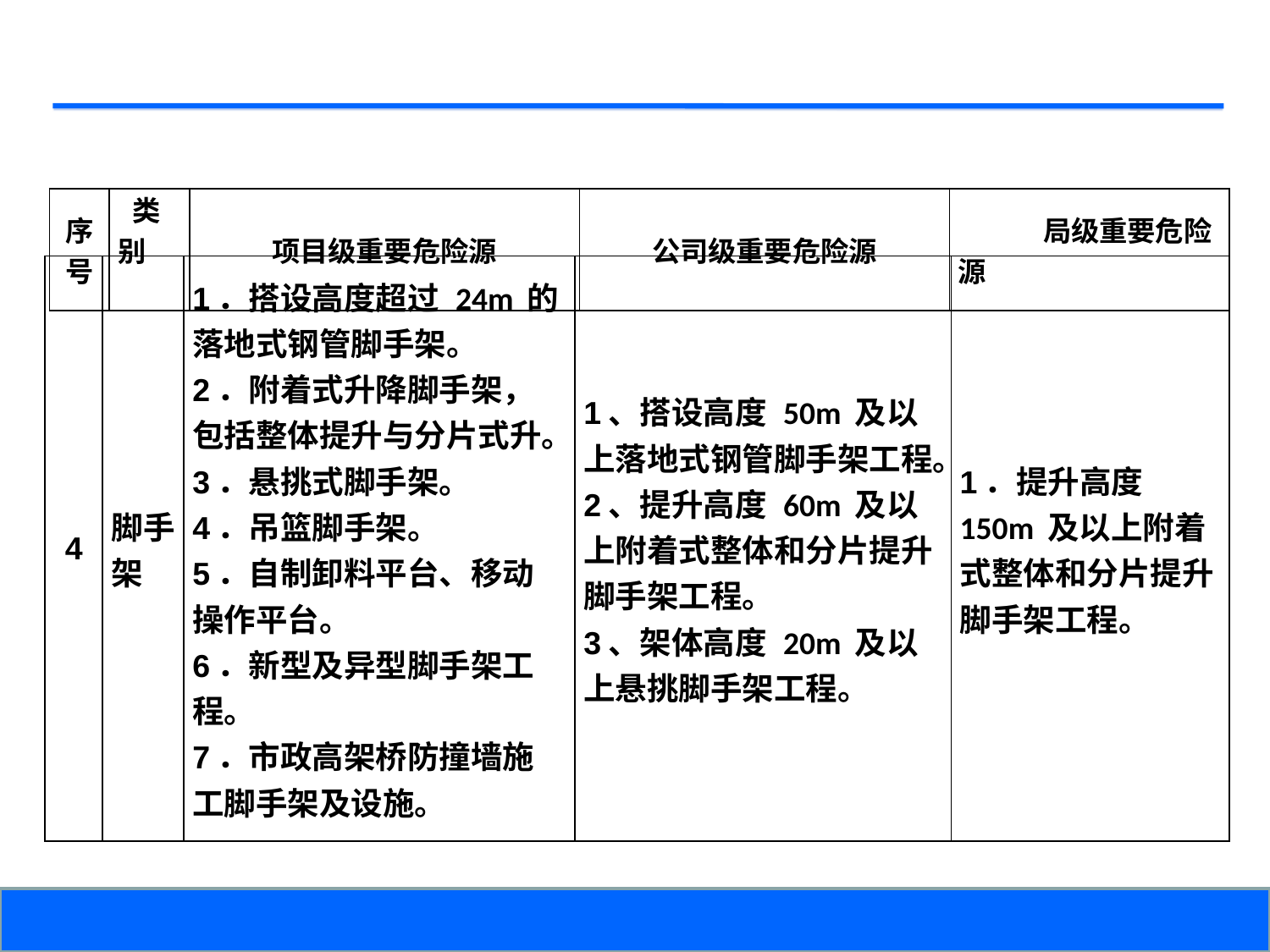

| 序号 | 类别 | 项目级重要危险源 | 公司级重要危险源 | 局级重要危险源 |
| --- | --- | --- | --- | --- |
| 4 | 脚手架 | 1．搭设高度超过 24m 的落地式钢管脚手架。 2．附着式升降脚手架，包括整体提升与分片式升。 3．悬挑式脚手架。 4．吊篮脚手架。 5．自制卸料平台、移动操作平台。 6．新型及异型脚手架工程。 7．市政高架桥防撞墙施工脚手架及设施。 | 1、搭设高度 50m 及以上落地式钢管脚手架工程。 2、提升高度 60m 及以上附着式整体和分片提升脚手架工程。 3、架体高度 20m 及以上悬挑脚手架工程。 | 1．提升高度 150m 及以上附着式整体和分片提升脚手架工程。 |
| --- | --- | --- | --- | --- |